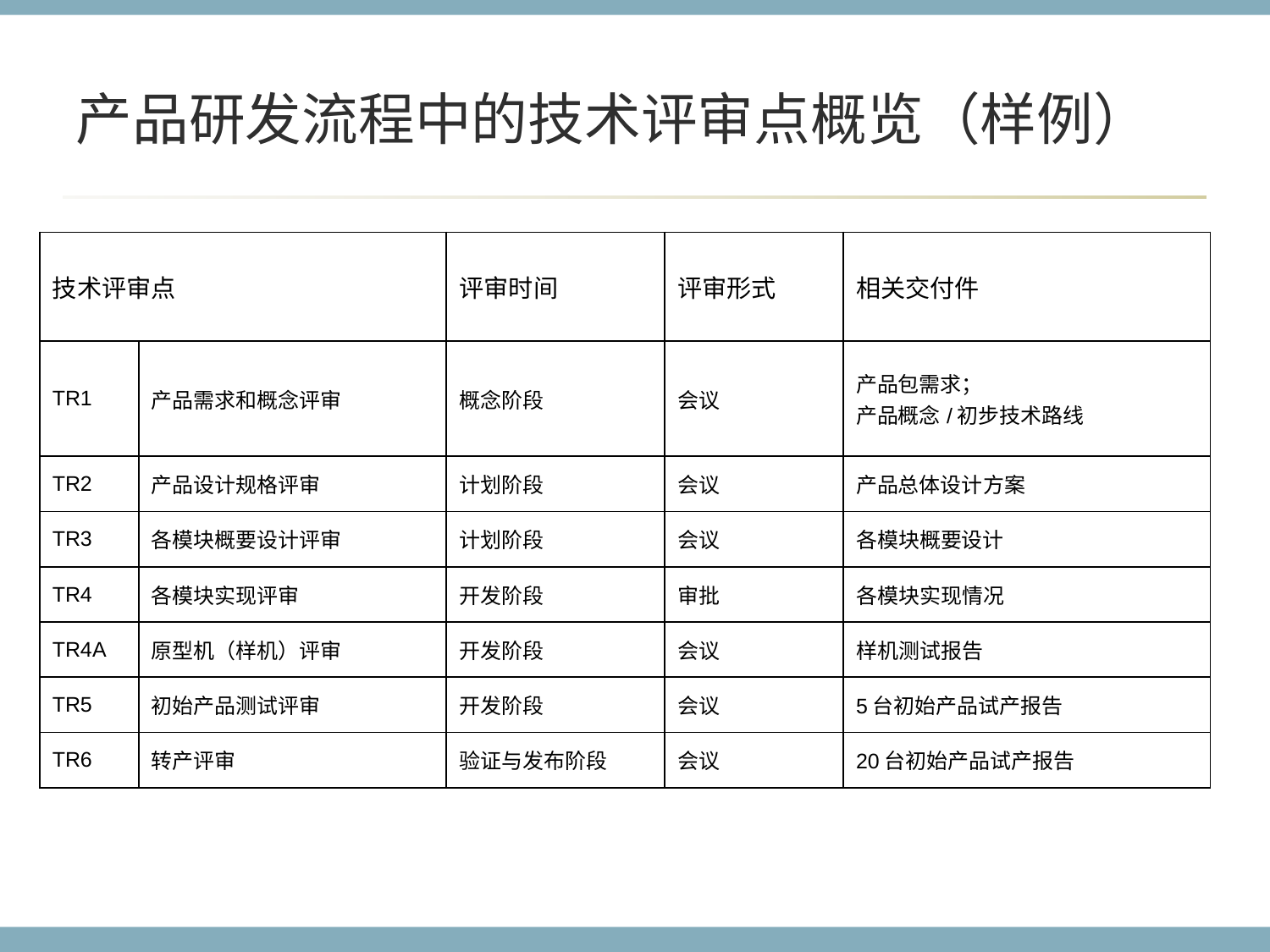

# 产品研发流程中的技术评审点概览（样例）
| 技术评审点 |  | 评审时间 | 评审形式 | 相关交付件 |
| --- | --- | --- | --- | --- |
| TR1 | 产品需求和概念评审 | 概念阶段 | 会议 | 产品包需求； 产品概念/初步技术路线 |
| TR2 | 产品设计规格评审 | 计划阶段 | 会议 | 产品总体设计方案 |
| TR3 | 各模块概要设计评审 | 计划阶段 | 会议 | 各模块概要设计 |
| TR4 | 各模块实现评审 | 开发阶段 | 审批 | 各模块实现情况 |
| TR4A | 原型机（样机）评审 | 开发阶段 | 会议 | 样机测试报告 |
| TR5 | 初始产品测试评审 | 开发阶段 | 会议 | 5台初始产品试产报告 |
| TR6 | 转产评审 | 验证与发布阶段 | 会议 | 20台初始产品试产报告 |